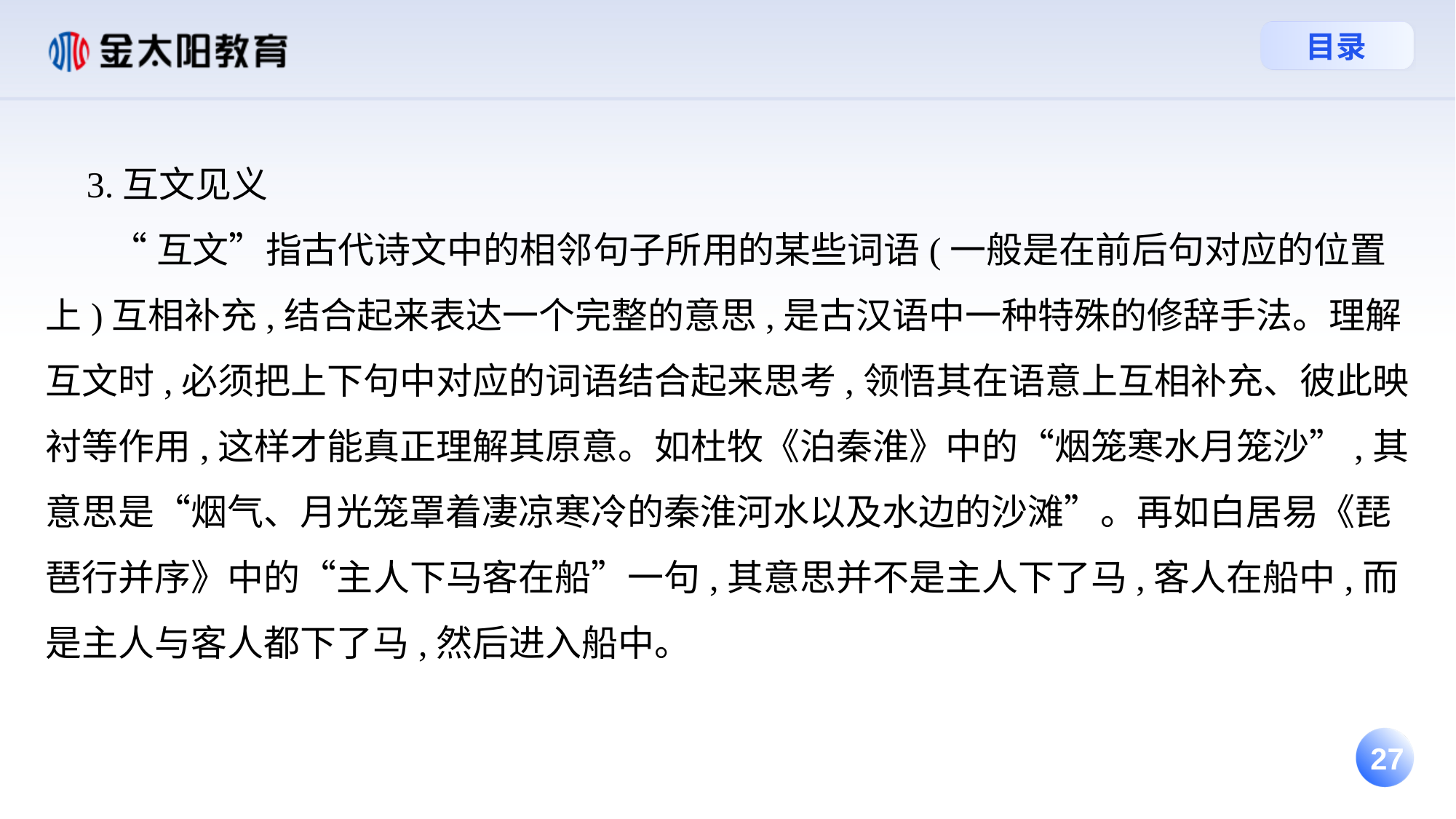

3.互文见义
        “互文”指古代诗文中的相邻句子所用的某些词语(一般是在前后句对应的位置上)互相补充,结合起来表达一个完整的意思,是古汉语中一种特殊的修辞手法。理解互文时,必须把上下句中对应的词语结合起来思考,领悟其在语意上互相补充、彼此映衬等作用,这样才能真正理解其原意。如杜牧《泊秦淮》中的“烟笼寒水月笼沙”,其意思是“烟气、月光笼罩着凄凉寒冷的秦淮河水以及水边的沙滩”。再如白居易《琵琶行并序》中的“主人下马客在船”一句,其意思并不是主人下了马,客人在船中,而是主人与客人都下了马,然后进入船中。